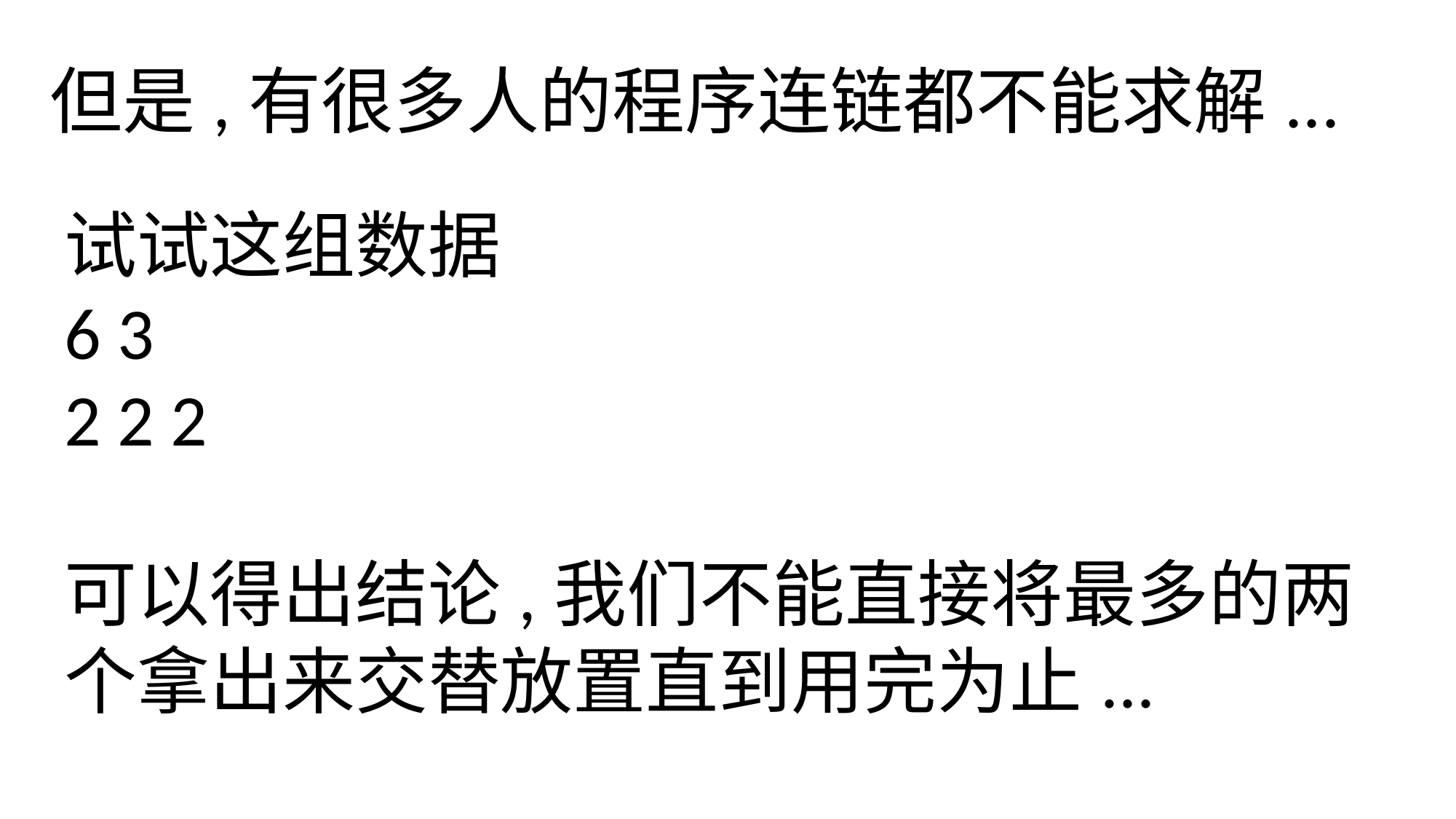

但是,有很多人的程序连链都不能求解...
试试这组数据
6 3
2 2 2

可以得出结论,我们不能直接将最多的两个拿出来交替放置直到用完为止...